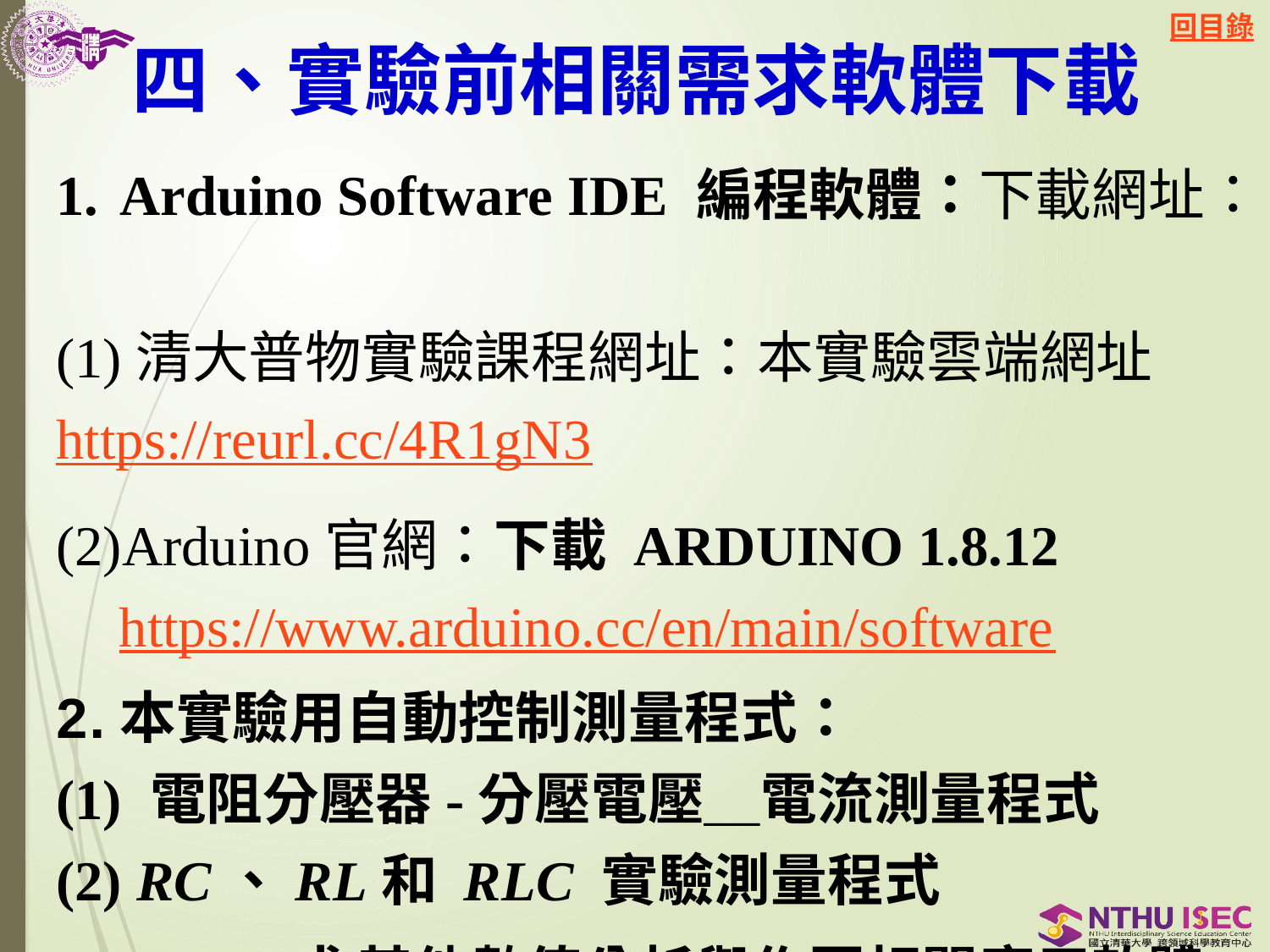

# 四、實驗前相關需求軟體下載
Arduino Software IDE 編程軟體：下載網址：
(1)清大普物實驗課程網址：本實驗雲端網址
https://reurl.cc/4R1gN3

(2)Arduino官網：下載 ARDUINO 1.8.12
https://www.arduino.cc/en/main/software
本實驗用自動控制測量程式：
(1) 電阻分壓器-分壓電壓＿電流測量程式
(2) RC、RL和 RLC 實驗測量程式
Excel 或 其他數值分析與作圖相關應用軟體